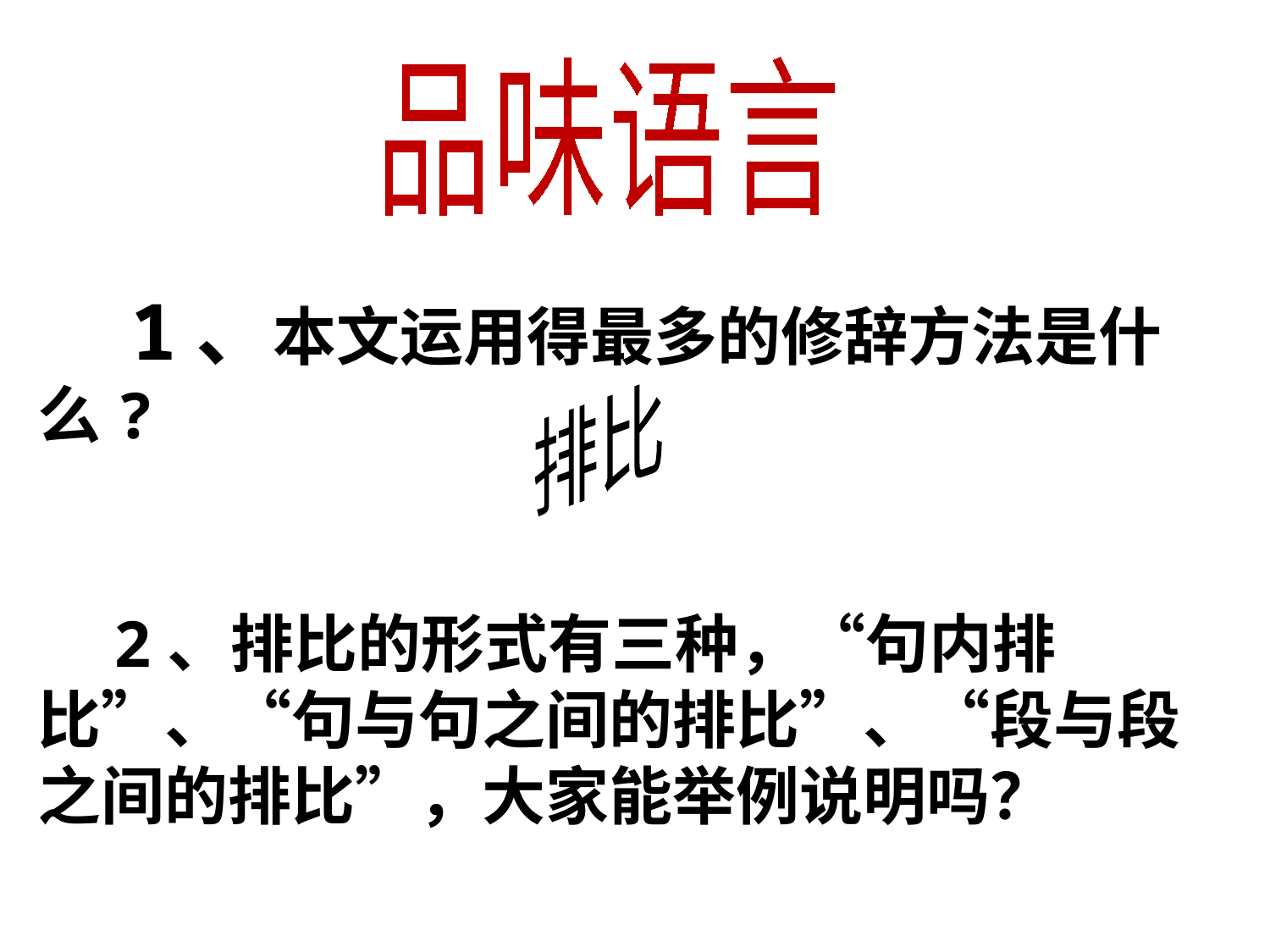

品味语言
  1、本文运用得最多的修辞方法是什么?

  2、排比的形式有三种，“句内排比”、“句与句之间的排比”、“段与段之间的排比”，大家能举例说明吗？
排比